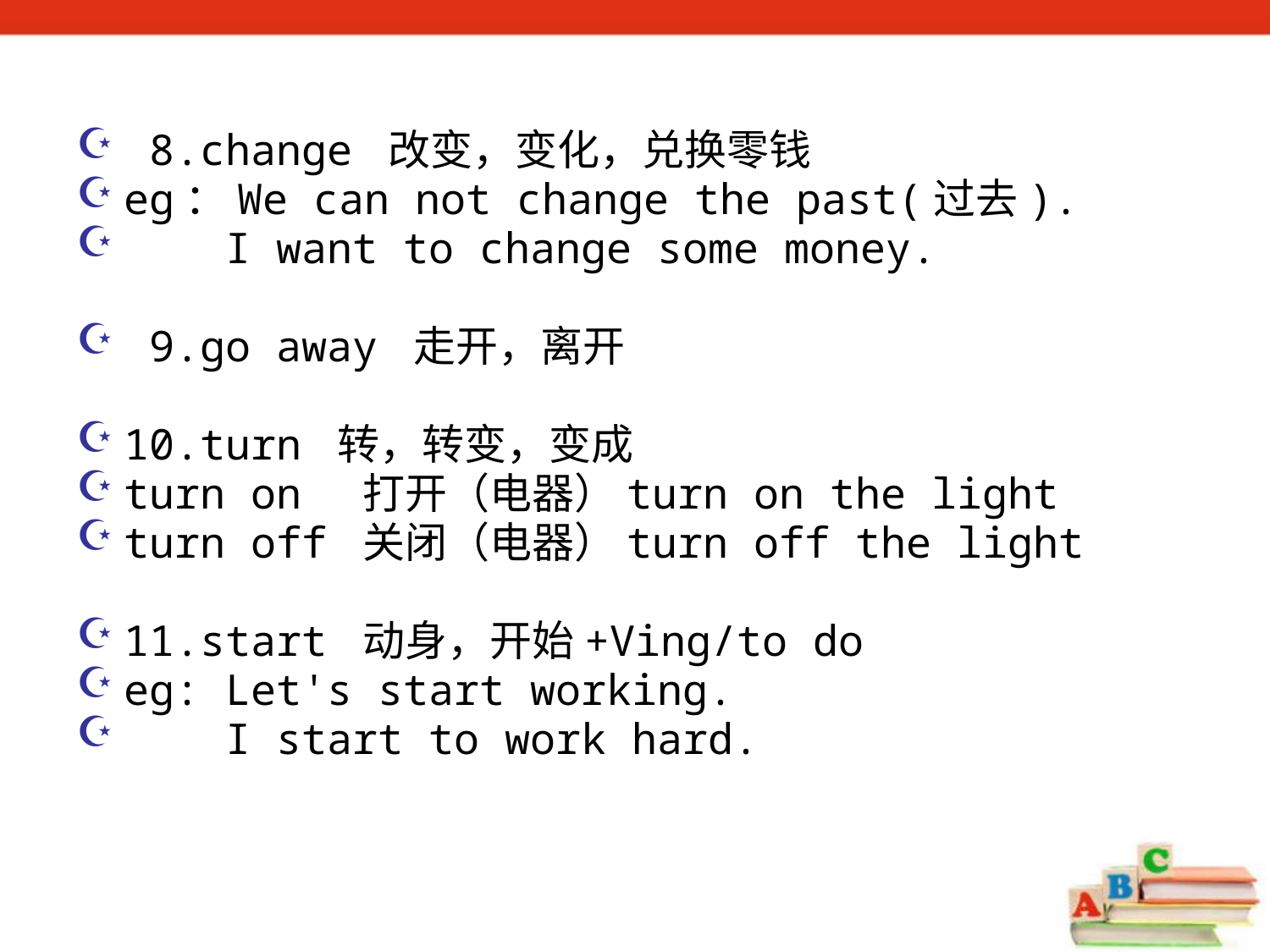

8.change 改变，变化，兑换零钱
eg：We can not change the past(过去).
    I want to change some money.

 9.go away 走开，离开

10.turn 转，转变，变成
turn on  打开（电器）turn on the light
turn off 关闭（电器）turn off the light

11.start 动身，开始+Ving/to do
eg: Let's start working.
    I start to work hard.